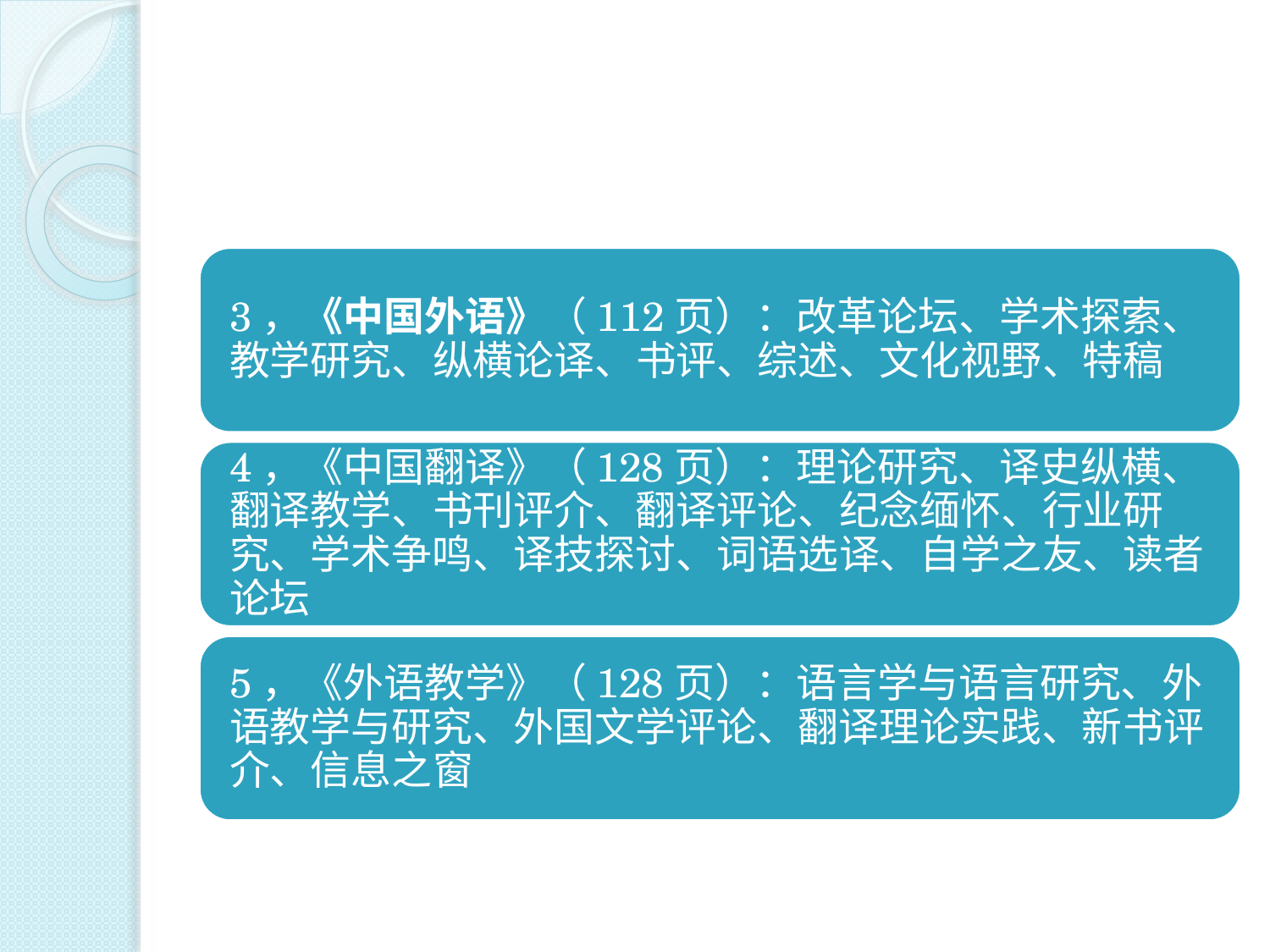

#
3，《中国外语》（112页）：改革论坛、学术探索、教学研究、纵横论译、书评、综述、文化视野、特稿
4，《中国翻译》（128页）：理论研究、译史纵横、翻译教学、书刊评介、翻译评论、纪念缅怀、行业研究、学术争鸣、译技探讨、词语选译、自学之友、读者论坛
5，《外语教学》（128页）：语言学与语言研究、外语教学与研究、外国文学评论、翻译理论实践、新书评介、信息之窗